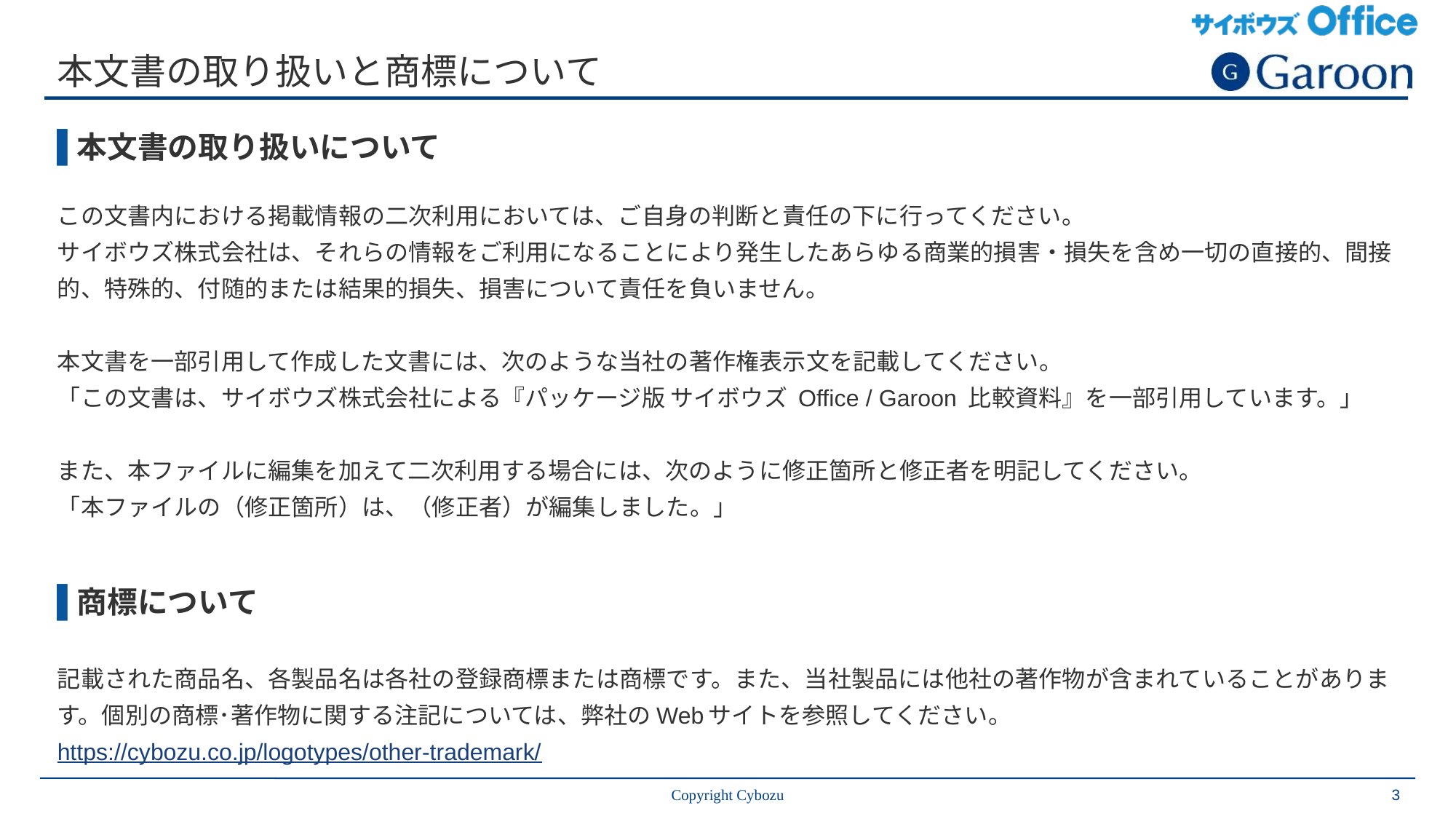

# 本文書の取り扱いと商標について
本文書の取り扱いについて
この文書内における掲載情報の二次利用においては、ご自身の判断と責任の下に行ってください。
サイボウズ株式会社は、それらの情報をご利用になることにより発生したあらゆる商業的損害・損失を含め一切の直接的、間接的、特殊的、付随的または結果的損失、損害について責任を負いません。
本文書を一部引用して作成した文書には、次のような当社の著作権表示文を記載してください。
「この文書は、サイボウズ株式会社による『パッケージ版 サイボウズ Office / Garoon 比較資料』を一部引用しています。」
また、本ファイルに編集を加えて二次利用する場合には、次のように修正箇所と修正者を明記してください。
「本ファイルの（修正箇所）は、（修正者）が編集しました。」

商標について
記載された商品名、各製品名は各社の登録商標または商標です。また、当社製品には他社の著作物が含まれていることがあります。個別の商標･著作物に関する注記については、弊社のWebサイトを参照してください。
https://cybozu.co.jp/logotypes/other-trademark/
Copyright Cybozu
3